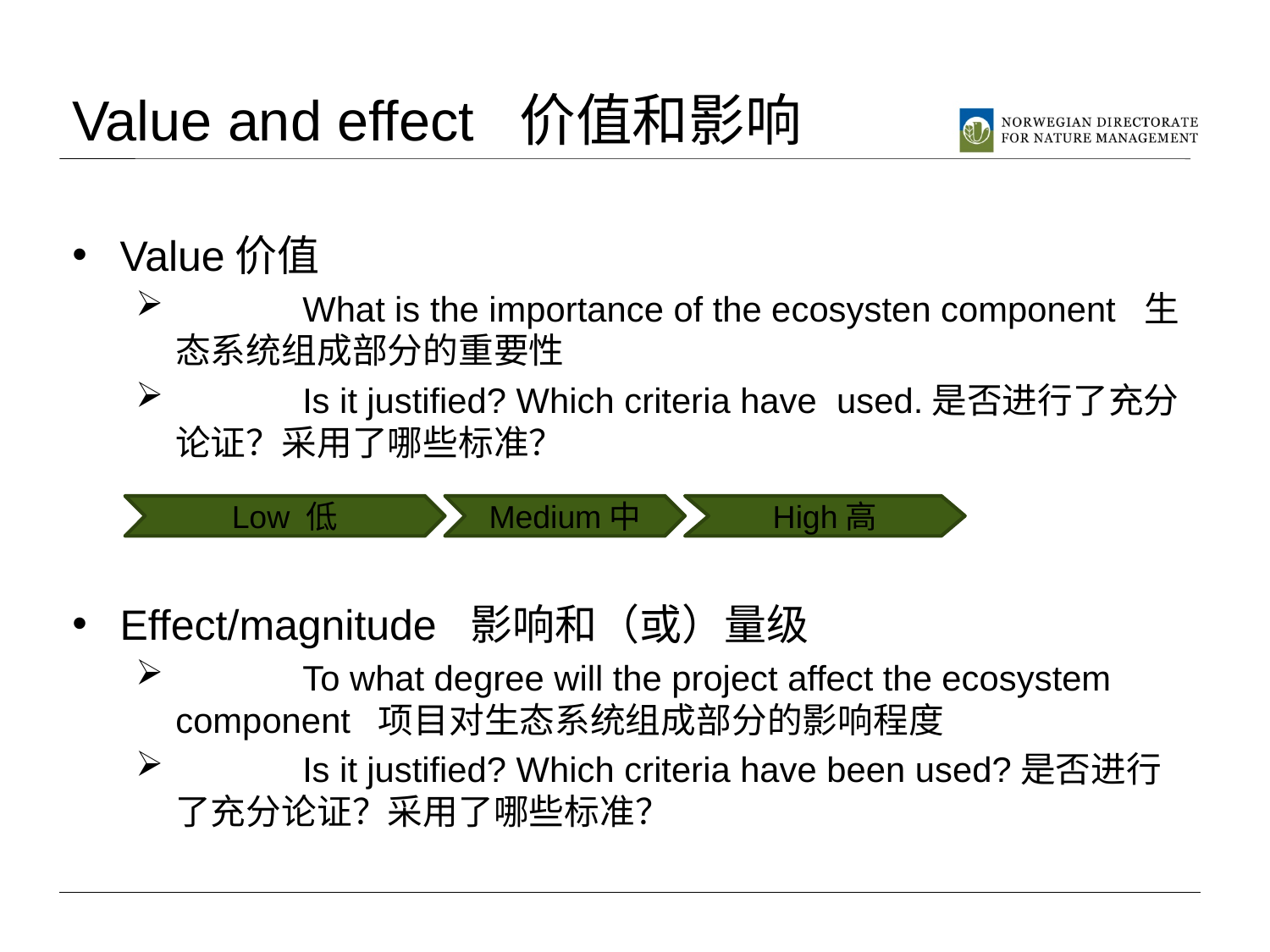

# Value and effect  价值和影响
Value价值
	What is the importance of the ecosysten component  生态系统组成部分的重要性
	Is it justified? Which criteria have  used.是否进行了充分论证？采用了哪些标准？

Effect/magnitude  影响和（或）量级
	To what degree will the project affect the ecosystem component  项目对生态系统组成部分的影响程度
	Is it justified? Which criteria have been used?是否进行了充分论证？采用了哪些标准？
Low 低
Medium中
High高